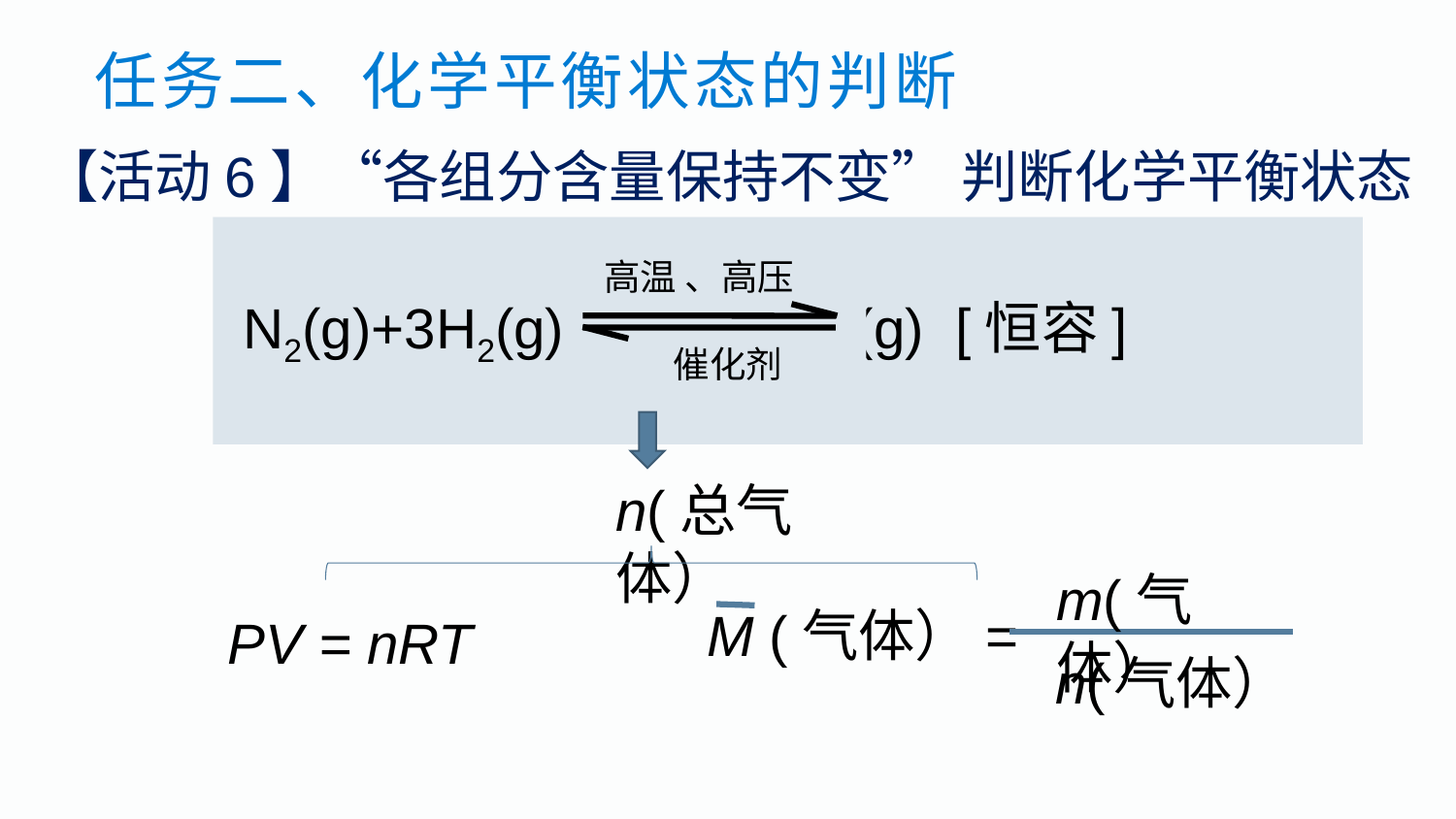

任务二、化学平衡状态的判断
【活动6】“各组分含量保持不变” 判断化学平衡状态

 N2(g)+3H2(g)             2NH3(g)  [恒容]

高温 、高压

催化剂

n(总气体）
m(气体）
M (气体）=
PV = nRT
n(气体）